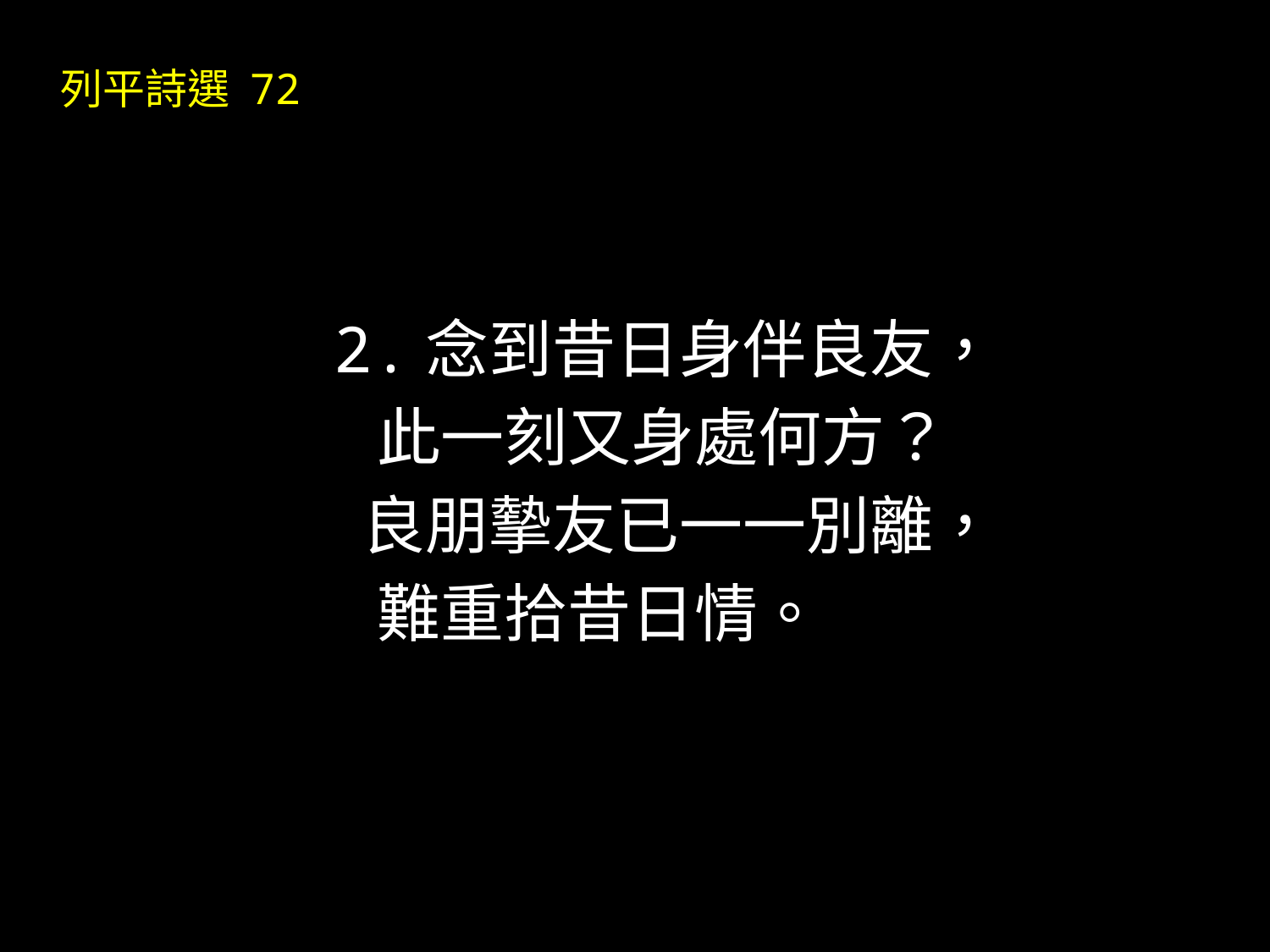

# 列平詩選 72
2.念到昔日身伴良友，
  此一刻又身處何方？
  良朋摰友已一一別離，
  難重拾昔日情。